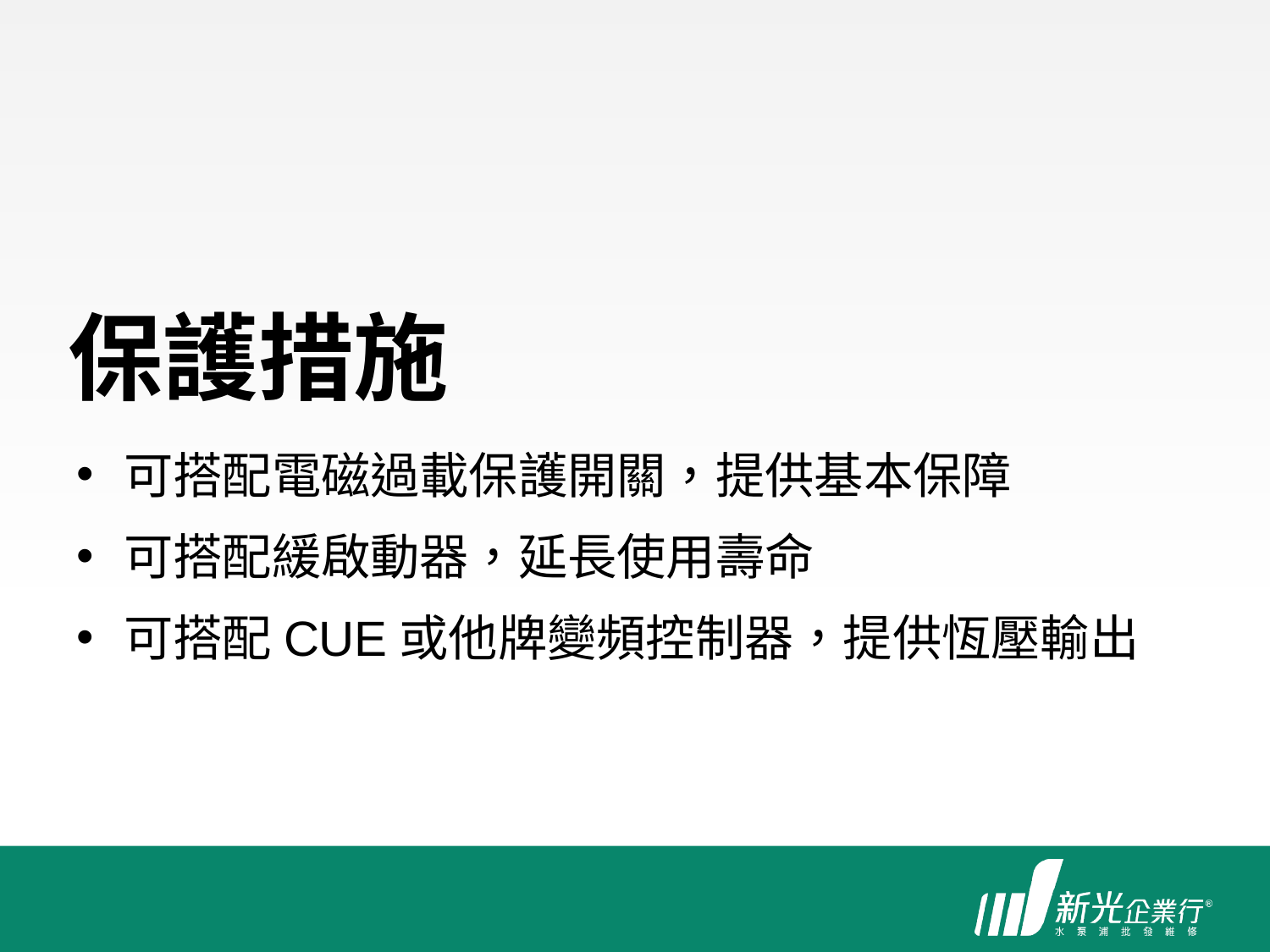

# 保護措施
可搭配電磁過載保護開關，提供基本保障
可搭配緩啟動器，延長使用壽命
可搭配CUE或他牌變頻控制器，提供恆壓輸出